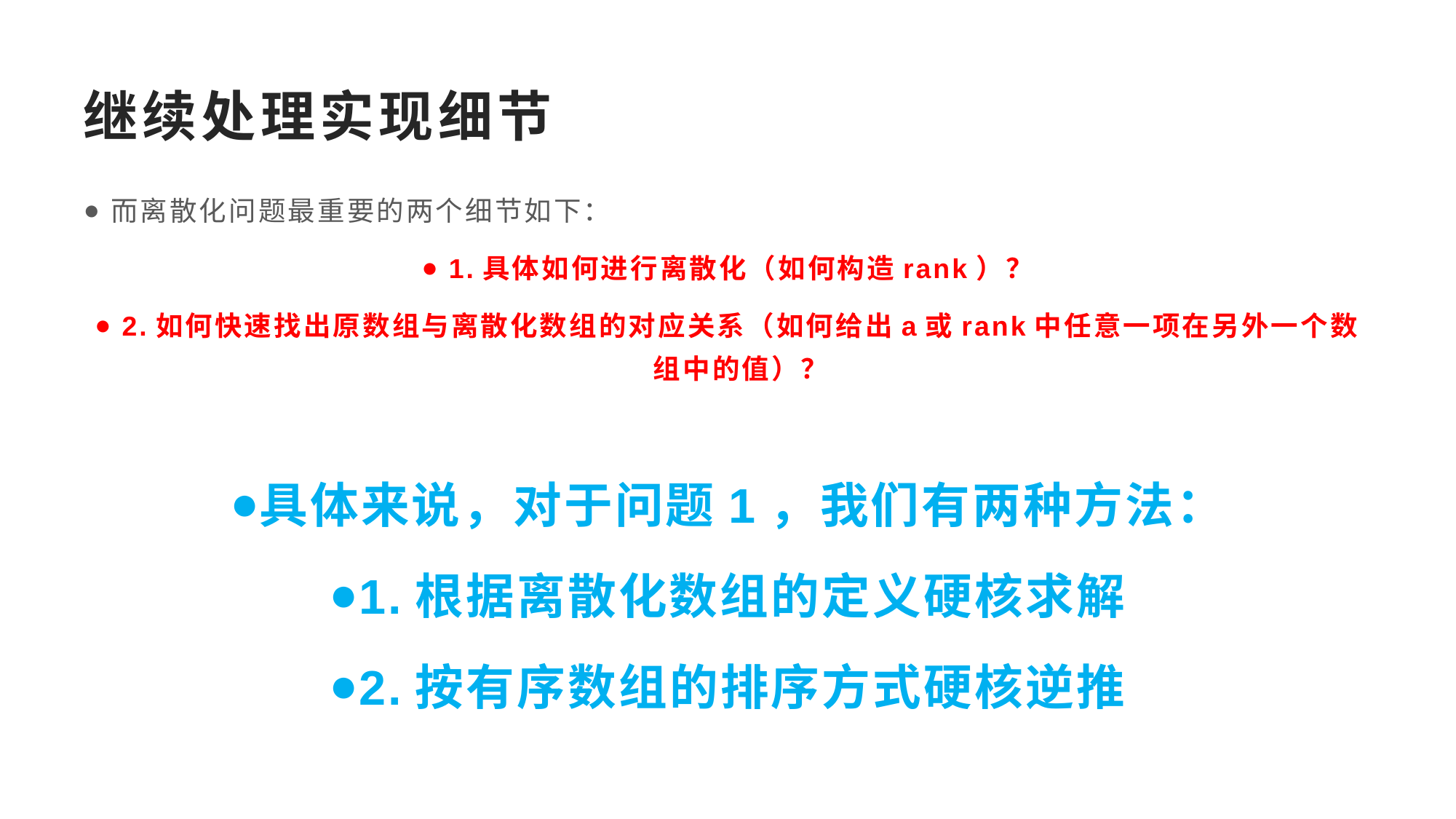

# 继续处理实现细节
而离散化问题最重要的两个细节如下：
1.具体如何进行离散化（如何构造rank）？
2.如何快速找出原数组与离散化数组的对应关系（如何给出a或rank中任意一项在另外一个数组中的值）？

具体来说，对于问题1，我们有两种方法：
1.根据离散化数组的定义硬核求解
2.按有序数组的排序方式硬核逆推